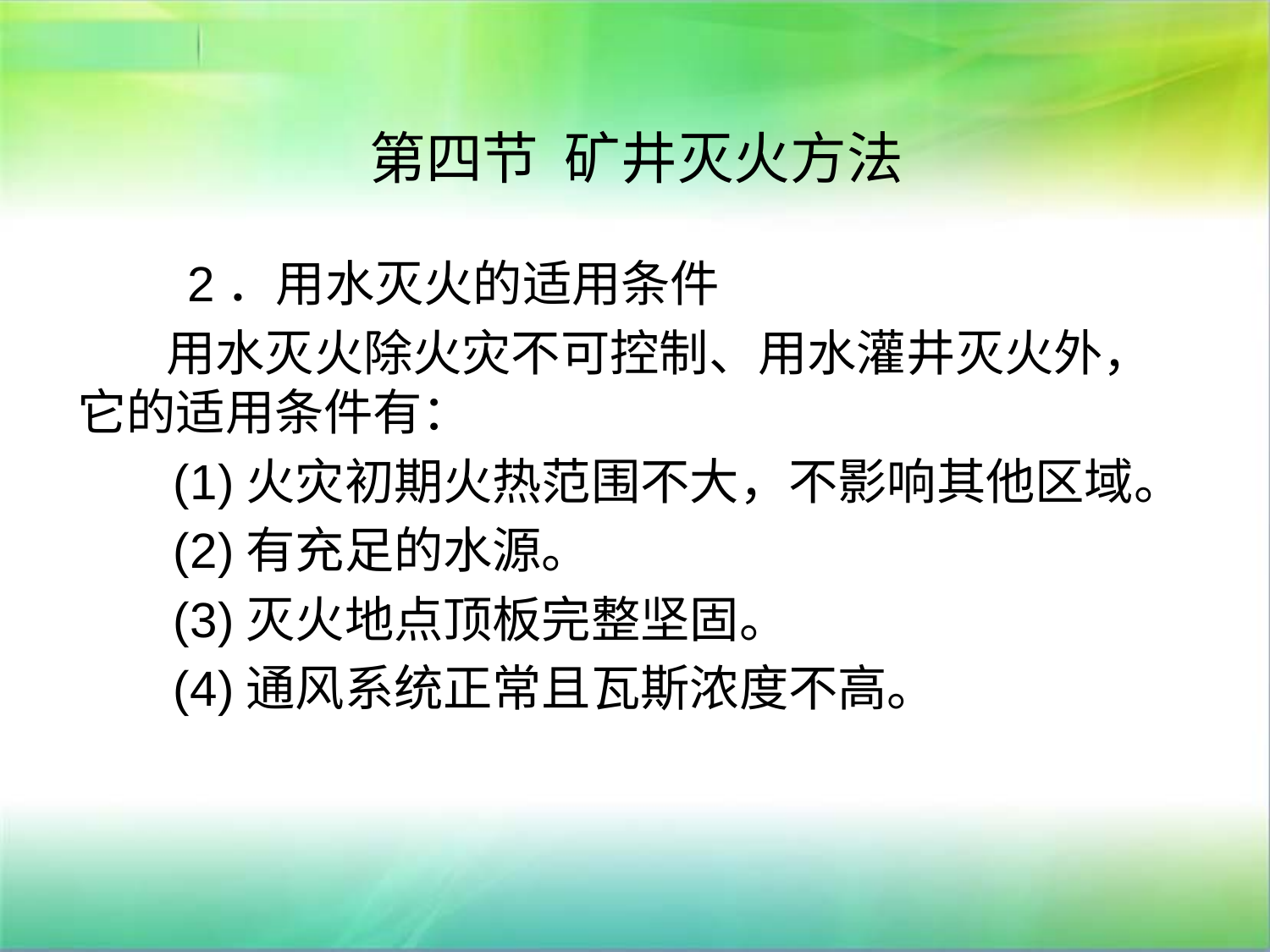

# 第四节  矿井灭火方法
        2．用水灭火的适用条件
       用水灭火除火灾不可控制、用水灌井灭火外，它的适用条件有：
       (1)火灾初期火热范围不大，不影响其他区域。
       (2)有充足的水源。
       (3)灭火地点顶板完整坚固。
       (4)通风系统正常且瓦斯浓度不高。